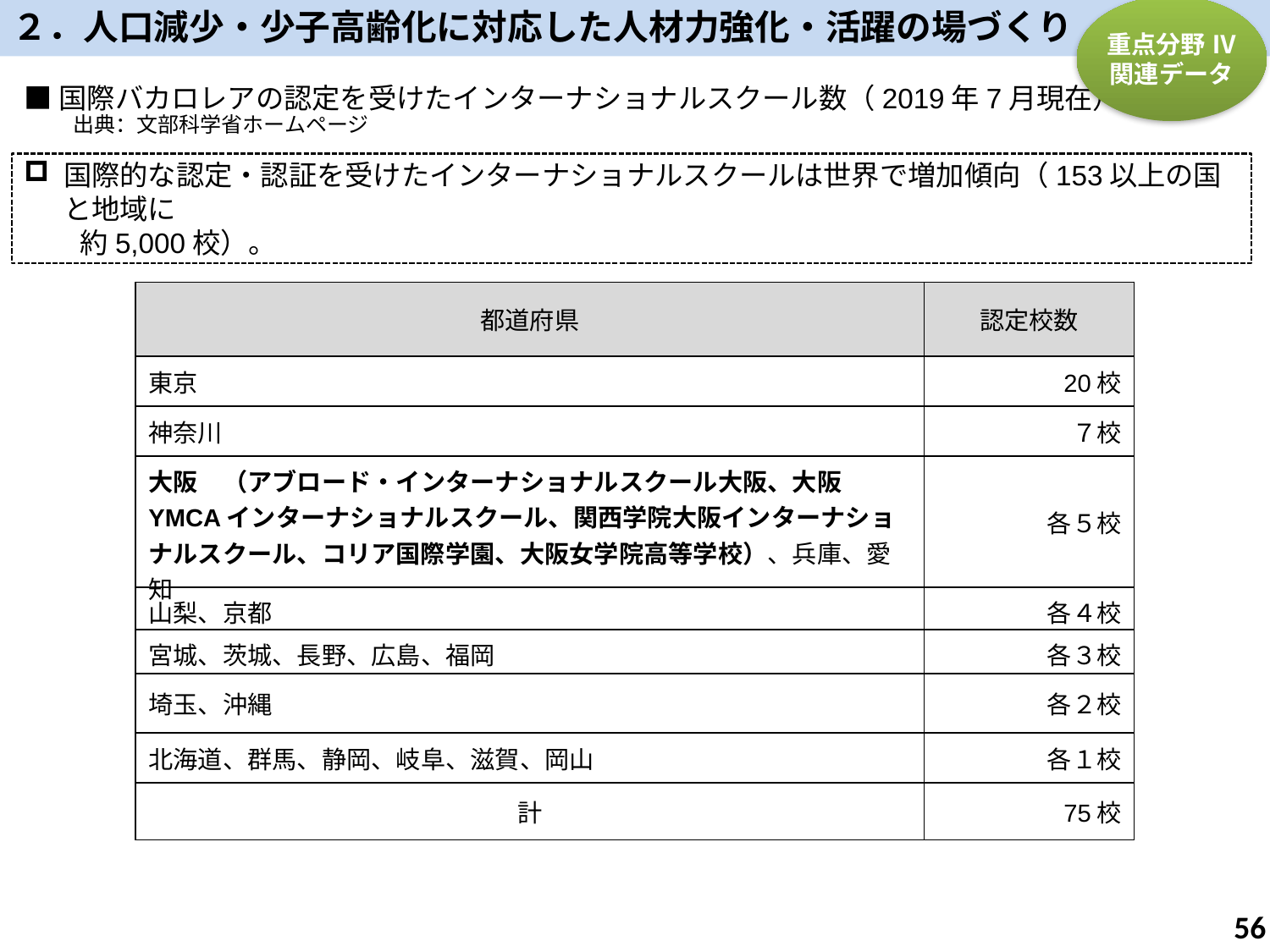

２．人口減少・少子高齢化に対応した人材力強化・活躍の場づくり
重点分野 Ⅳ
関連データ
■国際バカロレアの認定を受けたインターナショナルスクール数（2019年7月現在）
　　出典：文部科学省ホームページ
国際的な認定・認証を受けたインターナショナルスクールは世界で増加傾向（153以上の国と地域に
　　約5,000校）。
| 都道府県 | 認定校数 |
| --- | --- |
| 東京 | 20校 |
| 神奈川 | ７校 |
| 大阪　（アブロード・インターナショナルスクール大阪、大阪YMCAインターナショナルスクール、関西学院大阪インターナショナルスクール、コリア国際学園、大阪女学院高等学校）、兵庫、愛知 | 各５校 |
| 山梨、京都 | 各４校 |
| 宮城、茨城、長野、広島、福岡 | 各３校 |
| 埼玉、沖縄 | 各２校 |
| 北海道、群馬、静岡、岐阜、滋賀、岡山 | 各１校 |
| 計 | 75校 |
56